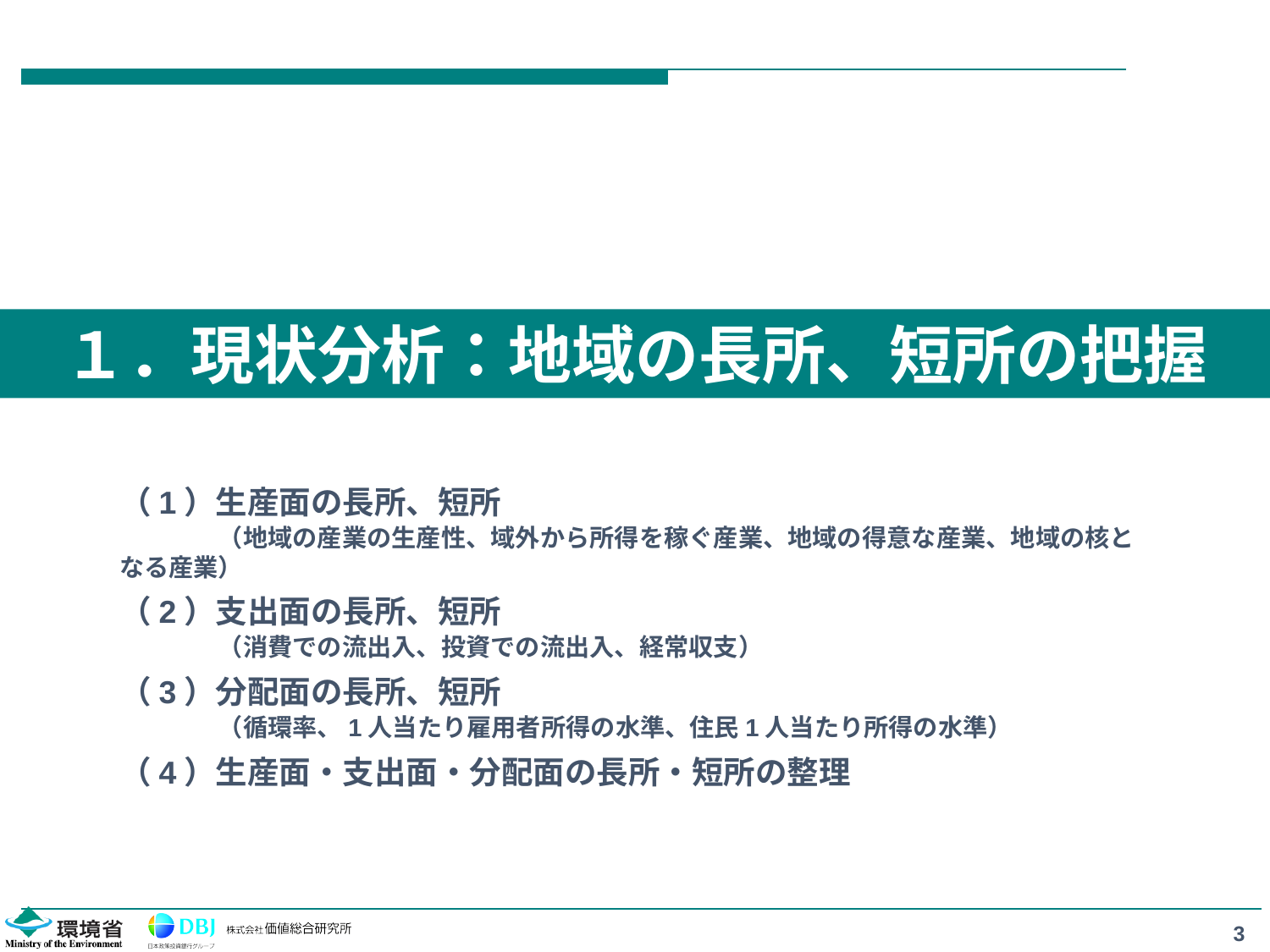

１．現状分析：地域の長所、短所の把握
（1）生産面の長所、短所
　　　　（地域の産業の生産性、域外から所得を稼ぐ産業、地域の得意な産業、地域の核となる産業）
（2）支出面の長所、短所
　　　　（消費での流出入、投資での流出入、経常収支）
（3）分配面の長所、短所
　　　　（循環率、1人当たり雇用者所得の水準、住民1人当たり所得の水準）
（4）生産面・支出面・分配面の長所・短所の整理
3